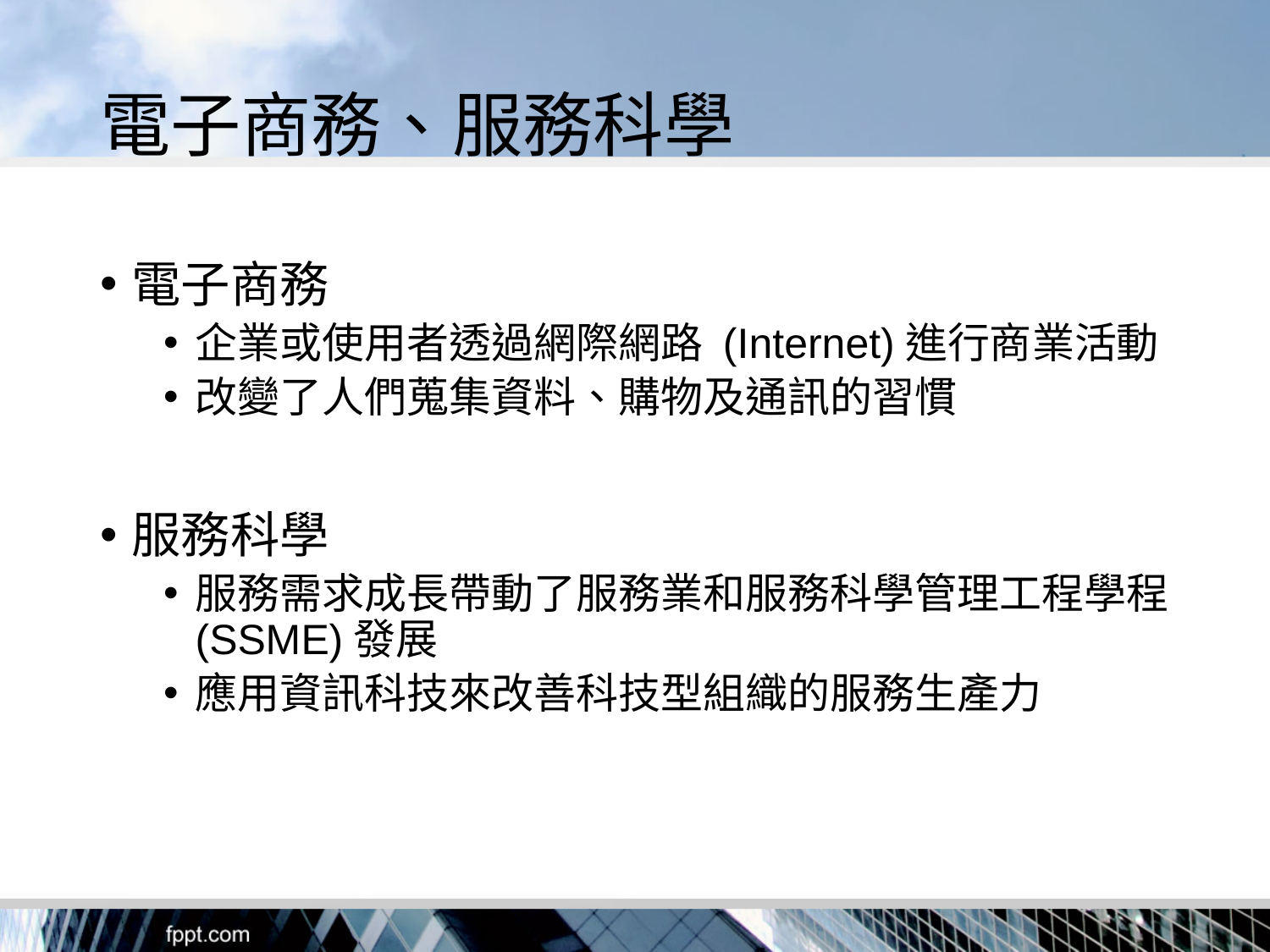

# 電子商務、服務科學
電子商務
企業或使用者透過網際網路 (Internet)進行商業活動
改變了人們蒐集資料、購物及通訊的習慣

服務科學
服務需求成長帶動了服務業和服務科學管理工程學程(SSME)發展
應用資訊科技來改善科技型組織的服務生產力